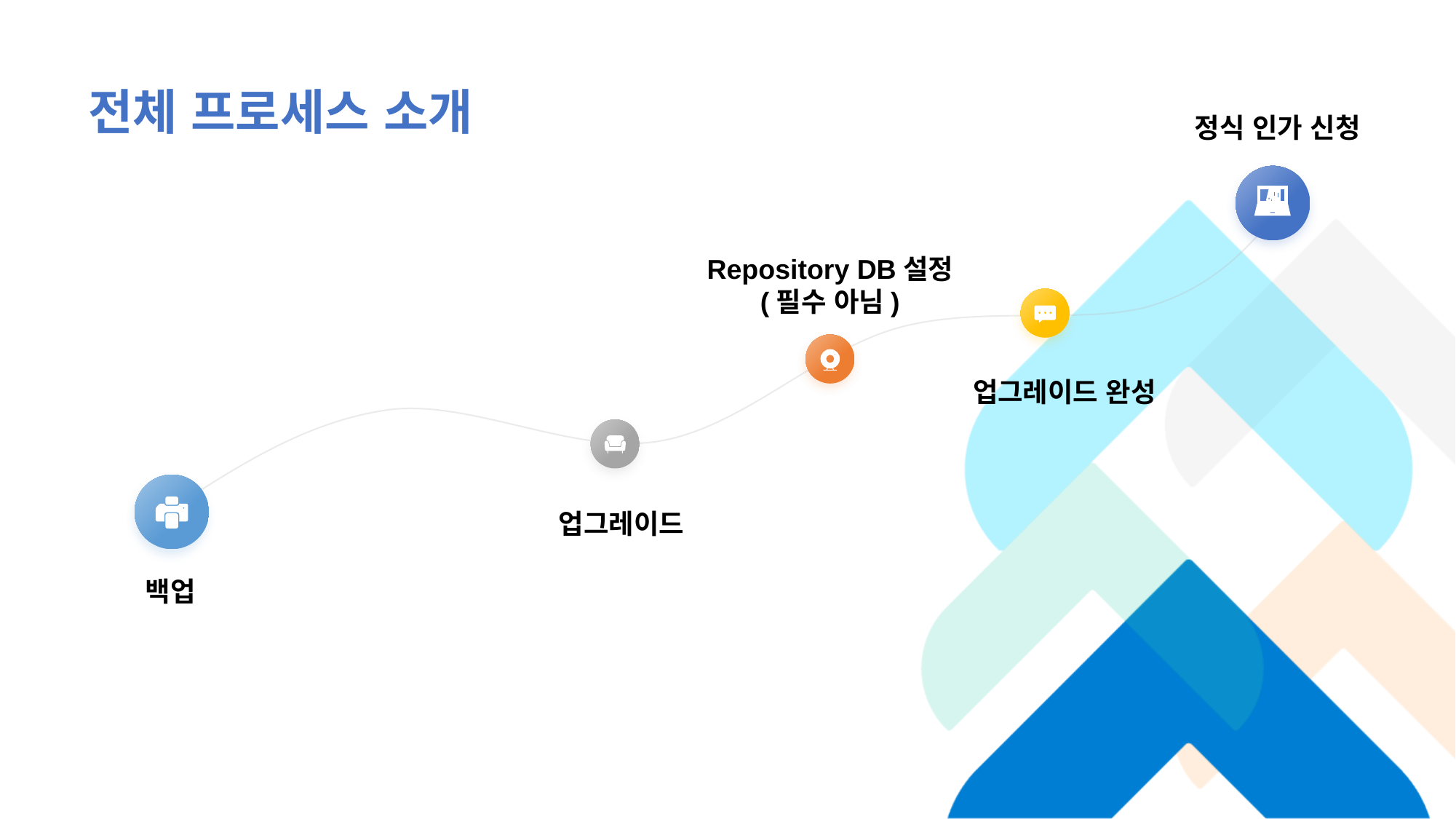

전체 프로세스 소개

Repository DB설정 (필수 아님)

업그레이드 완성

업그레이드
백업
정식 인가 신청